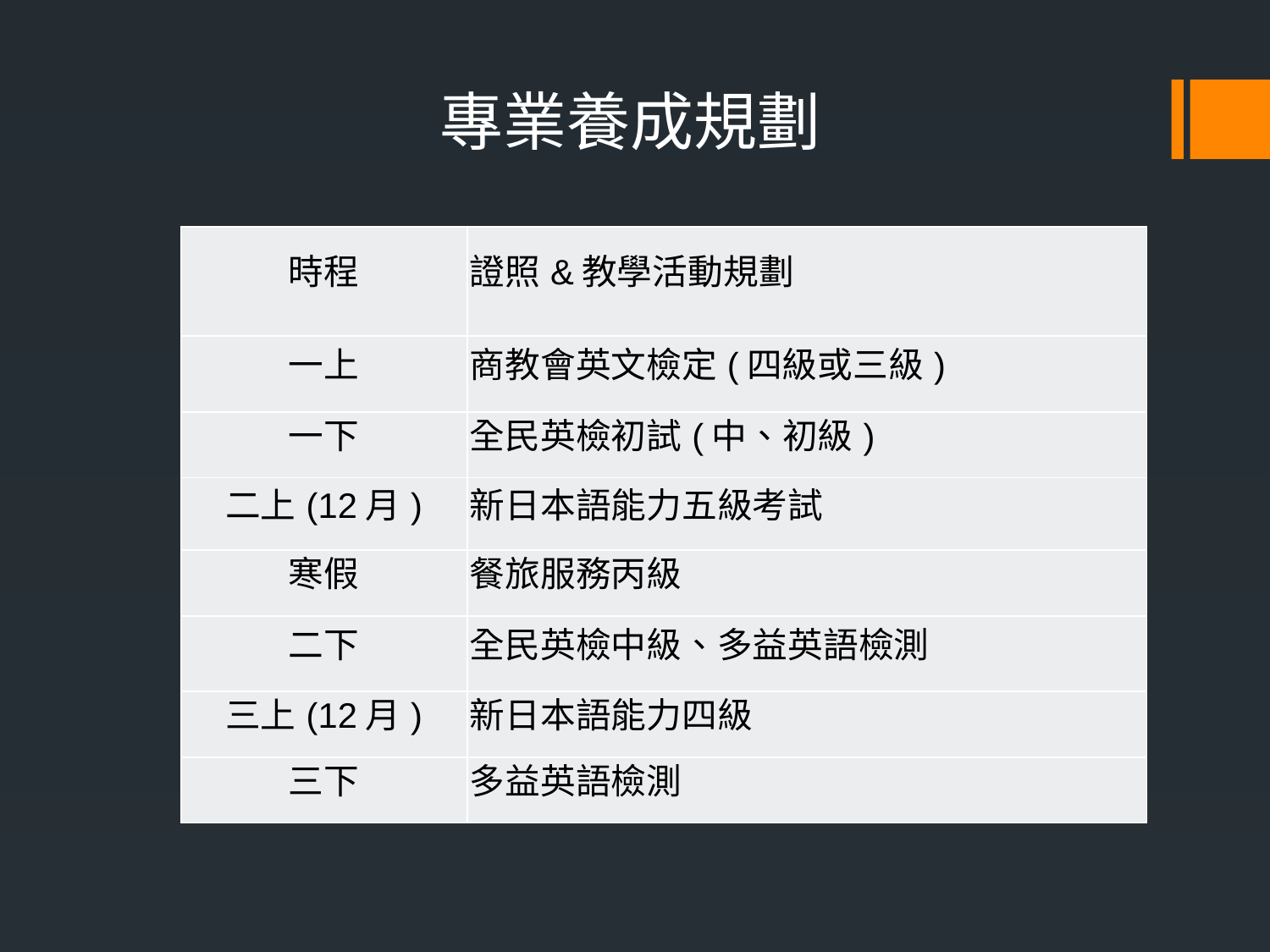

#
專業養成規劃
| 時程 | 證照&教學活動規劃 |
| --- | --- |
| 一上 | 商教會英文檢定(四級或三級) |
| 一下 | 全民英檢初試(中、初級) |
| 二上(12月) | 新日本語能力五級考試 |
| 寒假 | 餐旅服務丙級 |
| 二下 | 全民英檢中級、多益英語檢測 |
| 三上(12月) | 新日本語能力四級 |
| 三下 | 多益英語檢測 |